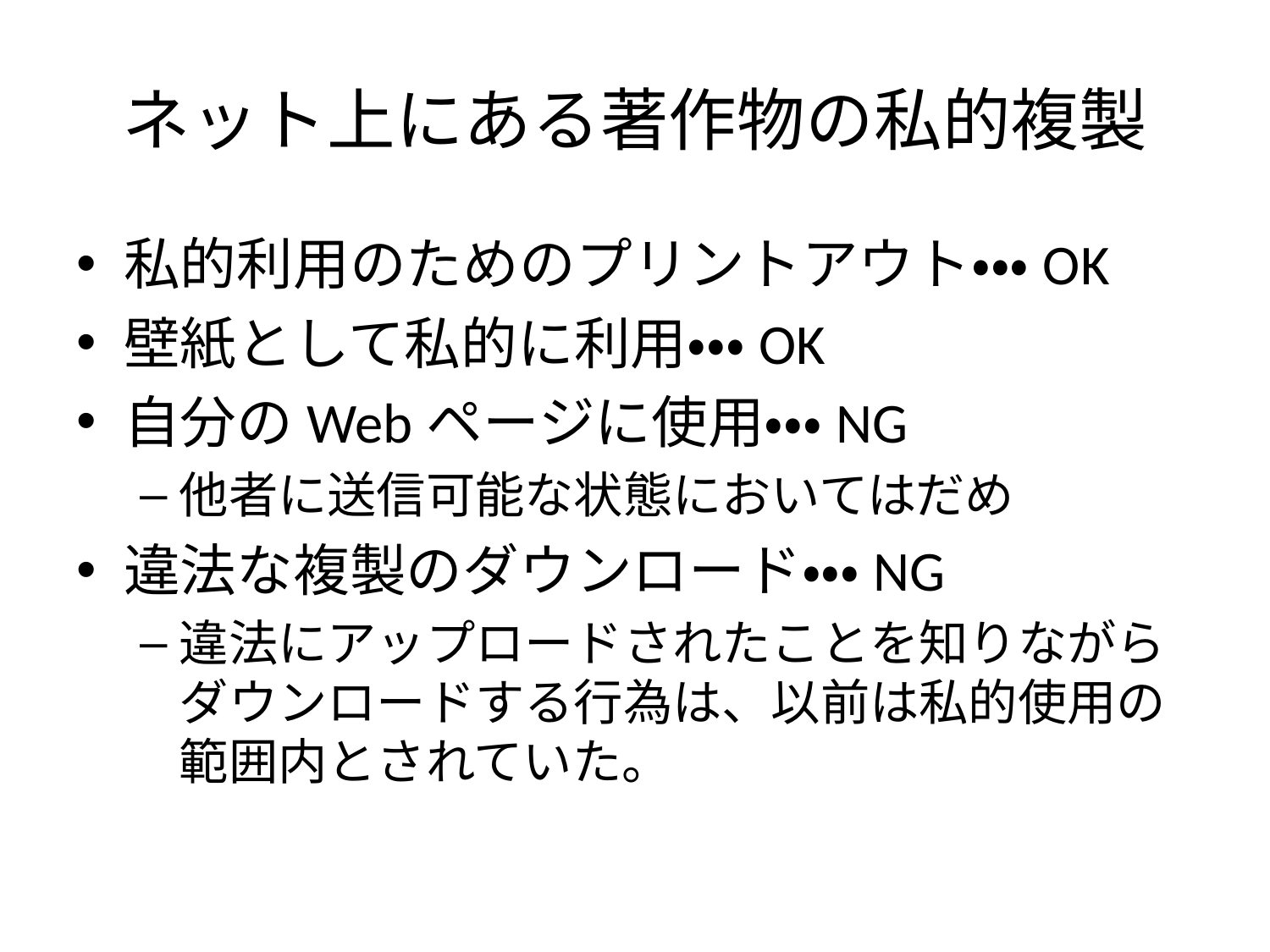

# ネット上にある著作物の私的複製
私的利用のためのプリントアウト・・・OK
壁紙として私的に利用・・・OK
自分のWebページに使用・・・NG
他者に送信可能な状態においてはだめ
違法な複製のダウンロード・・・NG
違法にアップロードされたことを知りながらダウンロードする行為は、以前は私的使用の範囲内とされていた。